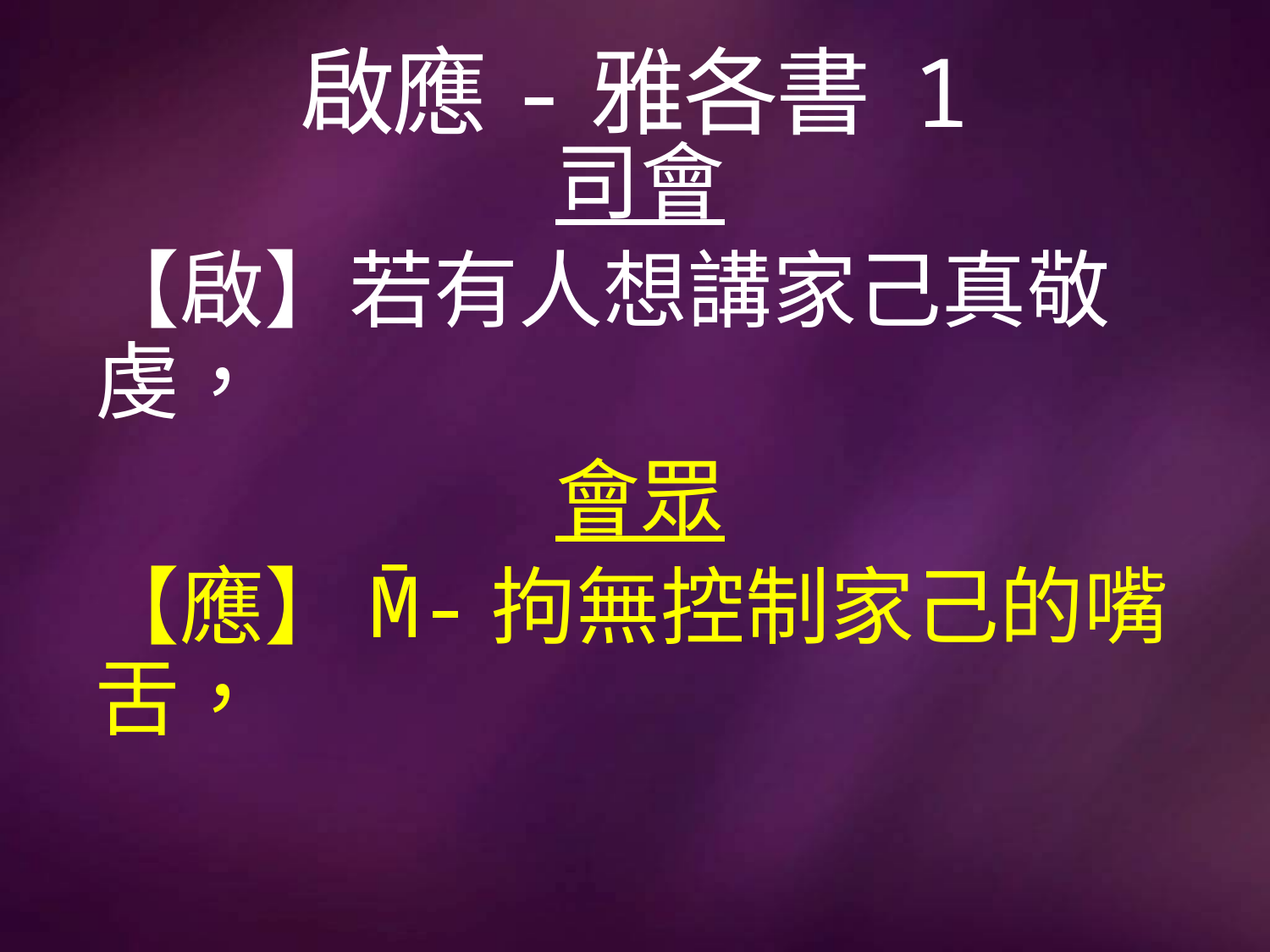

# 啟應-雅各書 1
司會
【啟】若有人想講家己真敬虔，

會眾
【應】M̄-拘無控制家己的嘴舌，